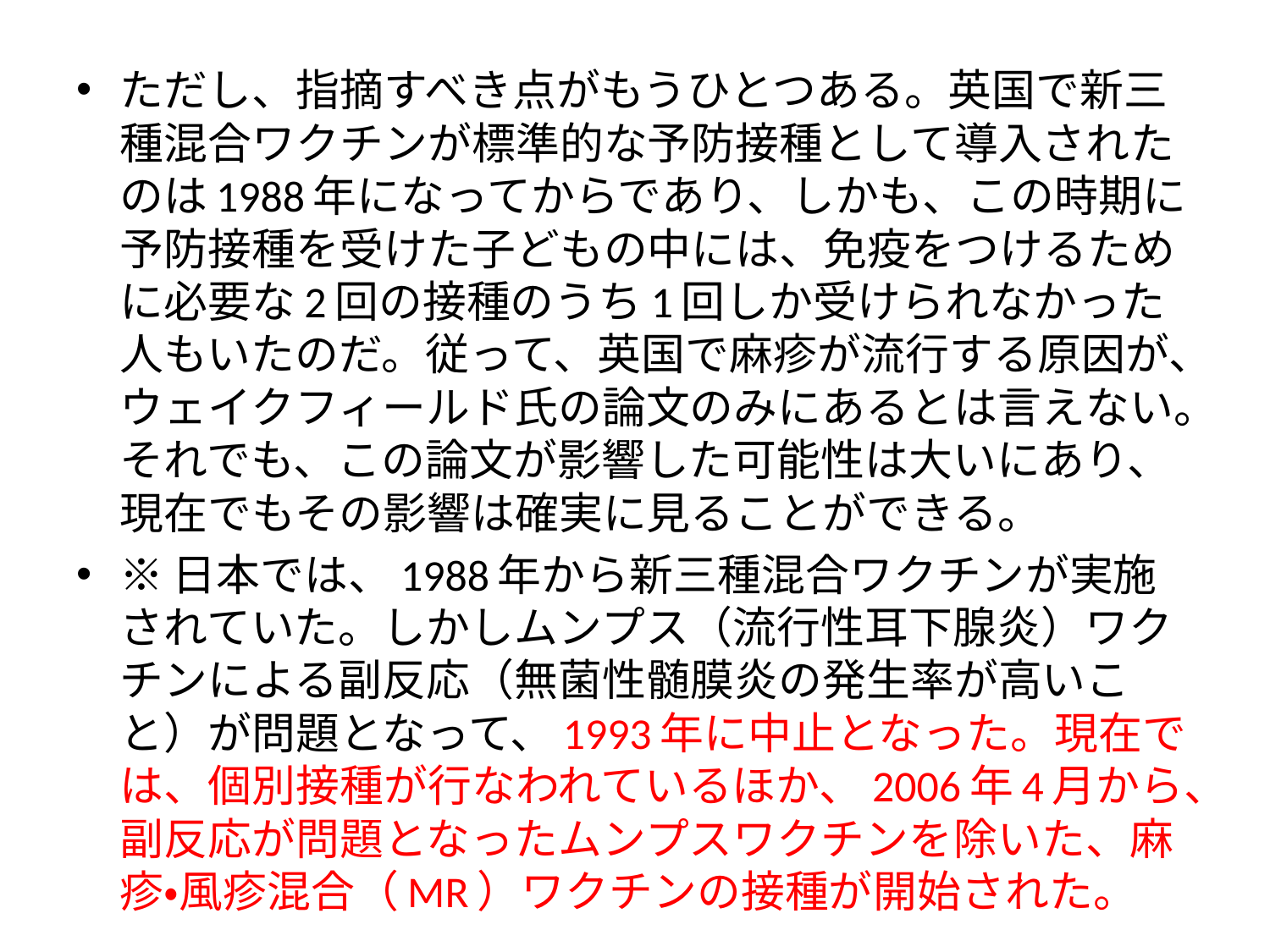

ただし、指摘すべき点がもうひとつある。英国で新三種混合ワクチンが標準的な予防接種として導入されたのは1988年になってからであり、しかも、この時期に予防接種を受けた子どもの中には、免疫をつけるために必要な2回の接種のうち1回しか受けられなかった人もいたのだ。従って、英国で麻疹が流行する原因が、ウェイクフィールド氏の論文のみにあるとは言えない。それでも、この論文が影響した可能性は大いにあり、現在でもその影響は確実に見ることができる。
※日本では、1988年から新三種混合ワクチンが実施されていた。しかしムンプス（流行性耳下腺炎）ワクチンによる副反応（無菌性髄膜炎の発生率が高いこと）が問題となって、1993年に中止となった。現在では、個別接種が行なわれているほか、2006年4月から、副反応が問題となったムンプスワクチンを除いた、麻疹・風疹混合（MR）ワクチンの接種が開始された。